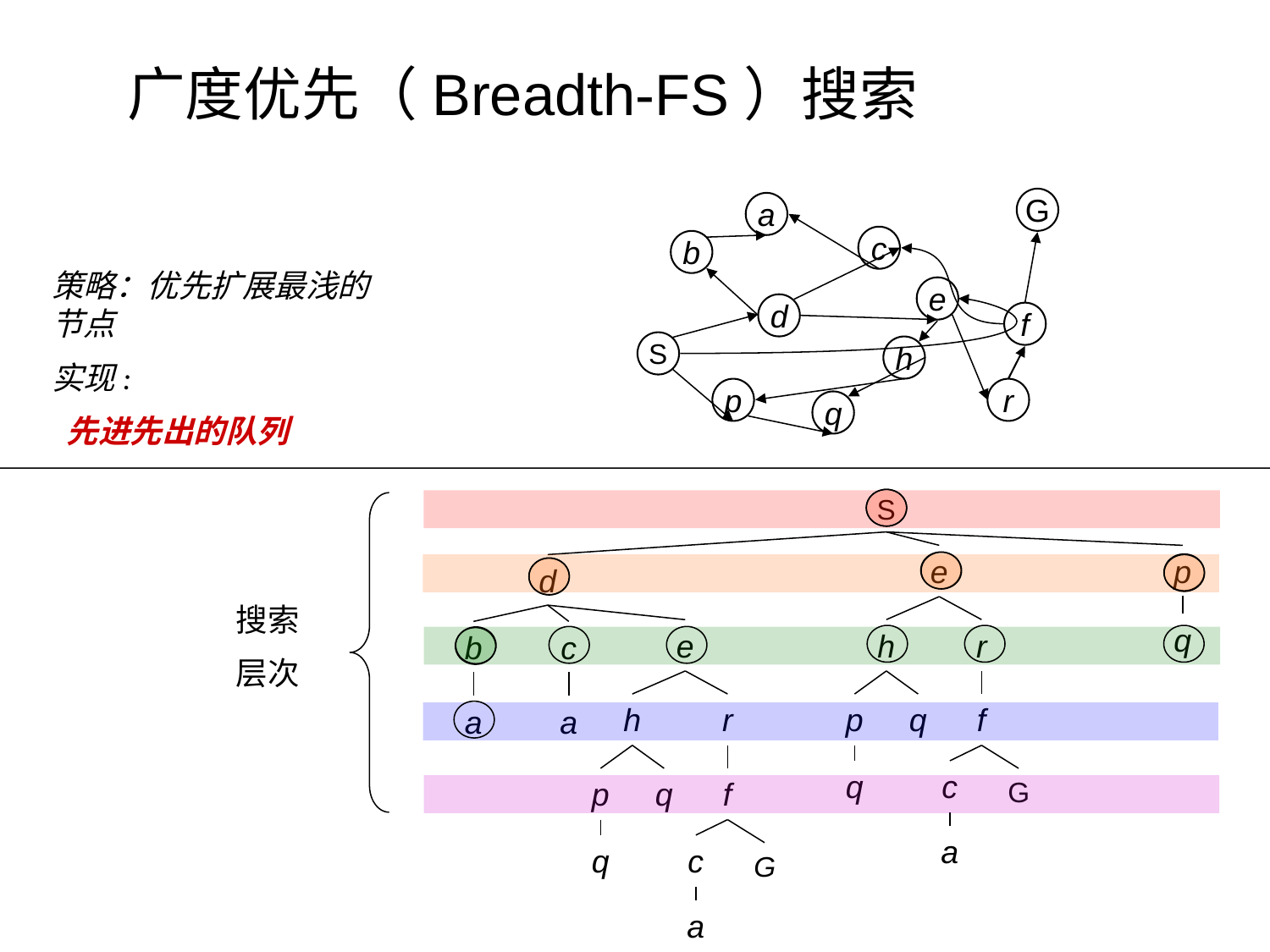

# 广度优先（Breadth-FS）搜索
G
a
c
b
e
d
f
S
h
p
r
q
策略：优先扩展最浅的节点
实现:
 先进先出的队列

S
e
h
r
p
q
f
q
c
G
a
p
d
q
e
h
r
p
q
f
q
c
G
a
b
c
a
a

搜索
层次